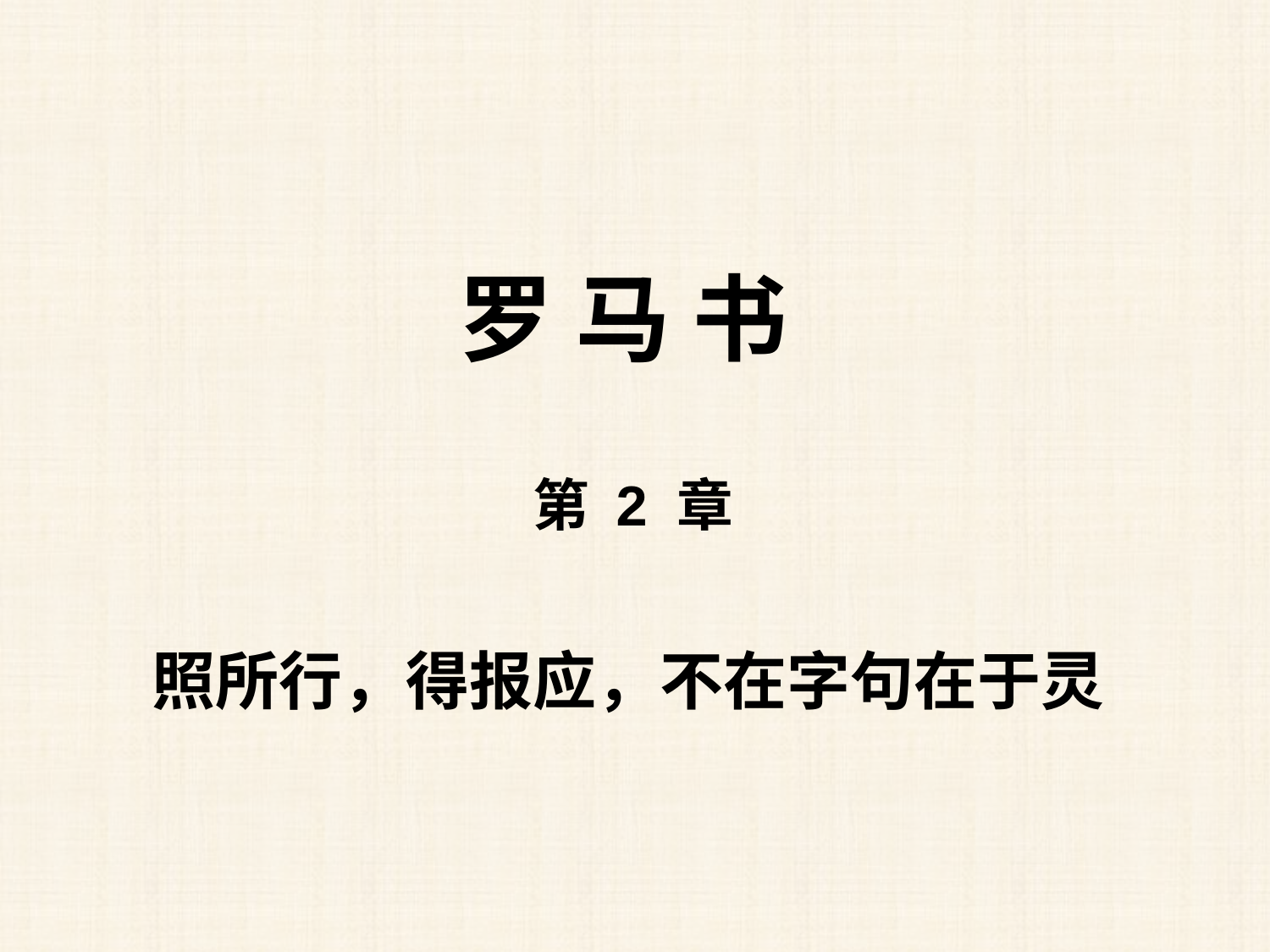

罗 马 书
第 2 章
照所行，得报应，不在字句在于灵